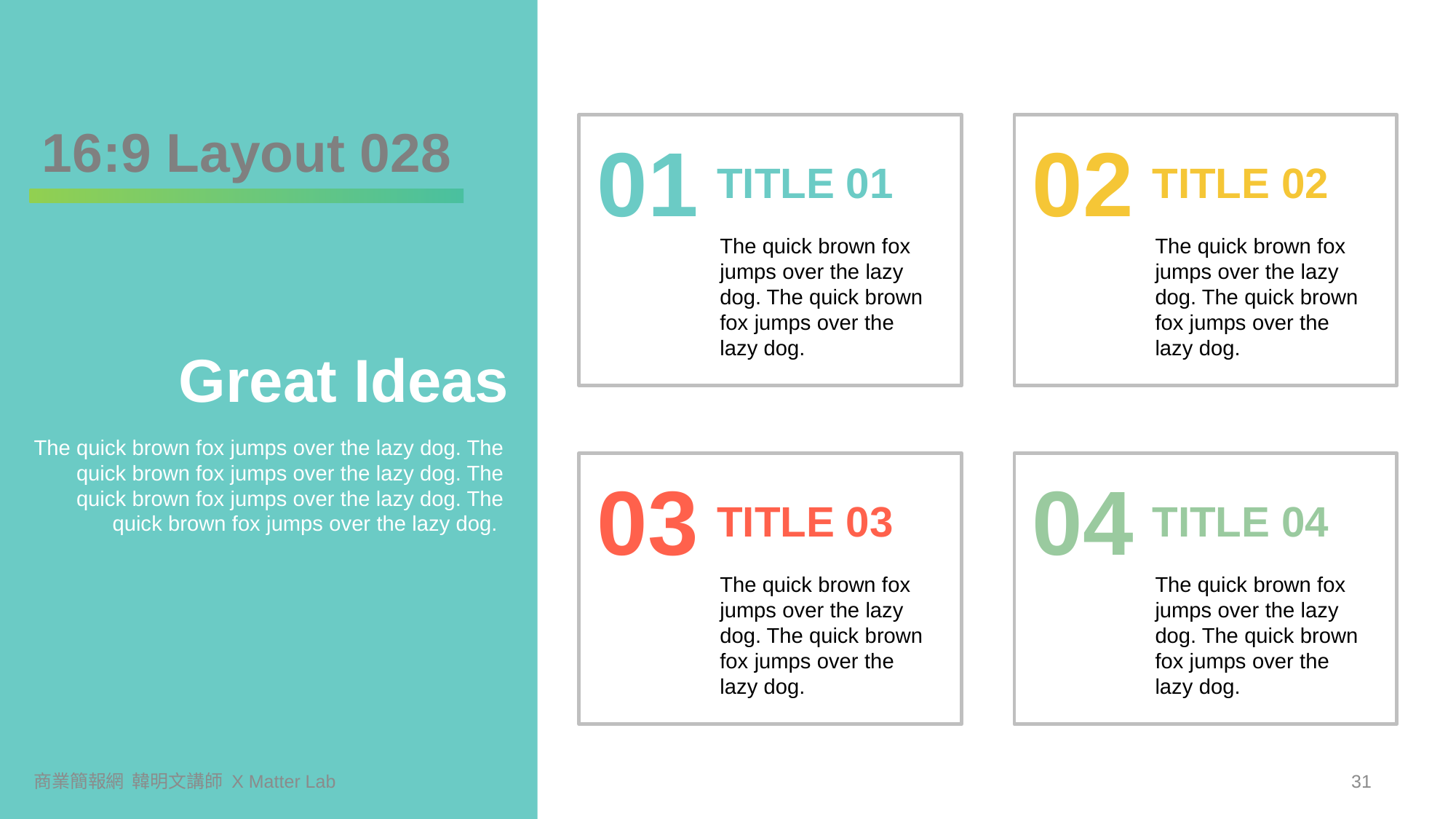

16:9 Layout 028

01
02
TITLE 01
TITLE 02

The quick brown fox jumps over the lazy dog. The quick brown fox jumps over the lazy dog.
The quick brown fox jumps over the lazy dog. The quick brown fox jumps over the lazy dog.
Great Ideas
The quick brown fox jumps over the lazy dog. The quick brown fox jumps over the lazy dog. The quick brown fox jumps over the lazy dog. The quick brown fox jumps over the lazy dog.

03
04
TITLE 03
TITLE 04
The quick brown fox jumps over the lazy dog. The quick brown fox jumps over the lazy dog.
The quick brown fox jumps over the lazy dog. The quick brown fox jumps over the lazy dog.
商業簡報網  韓明文講師 X Matter Lab
31